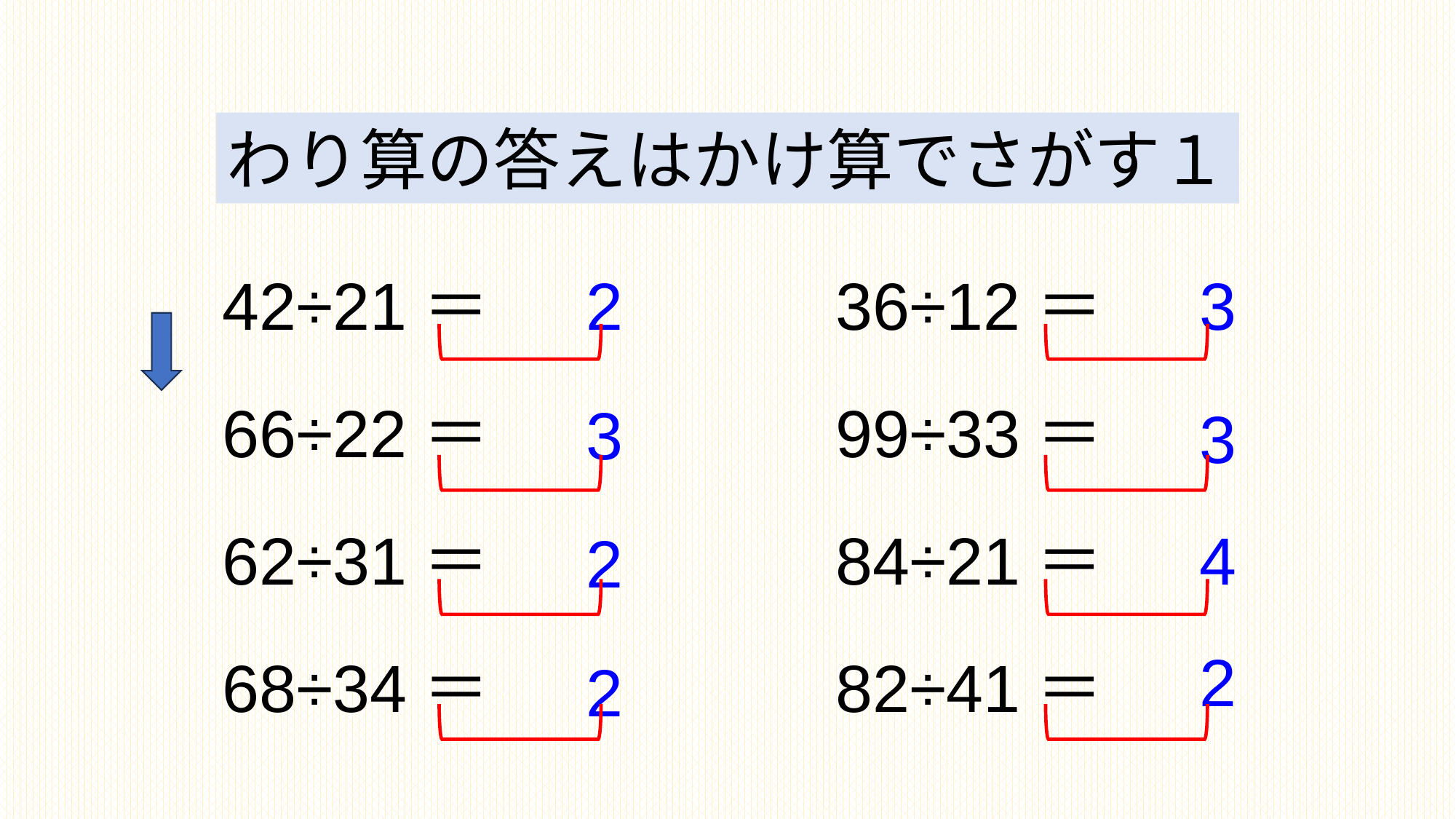

わり算の答えはかけ算でさがす１
42÷21＝
2
36÷12＝
3

66÷22＝
99÷33＝
3
3

62÷31＝
84÷21＝
4
2

2
68÷34＝
82÷41＝
2